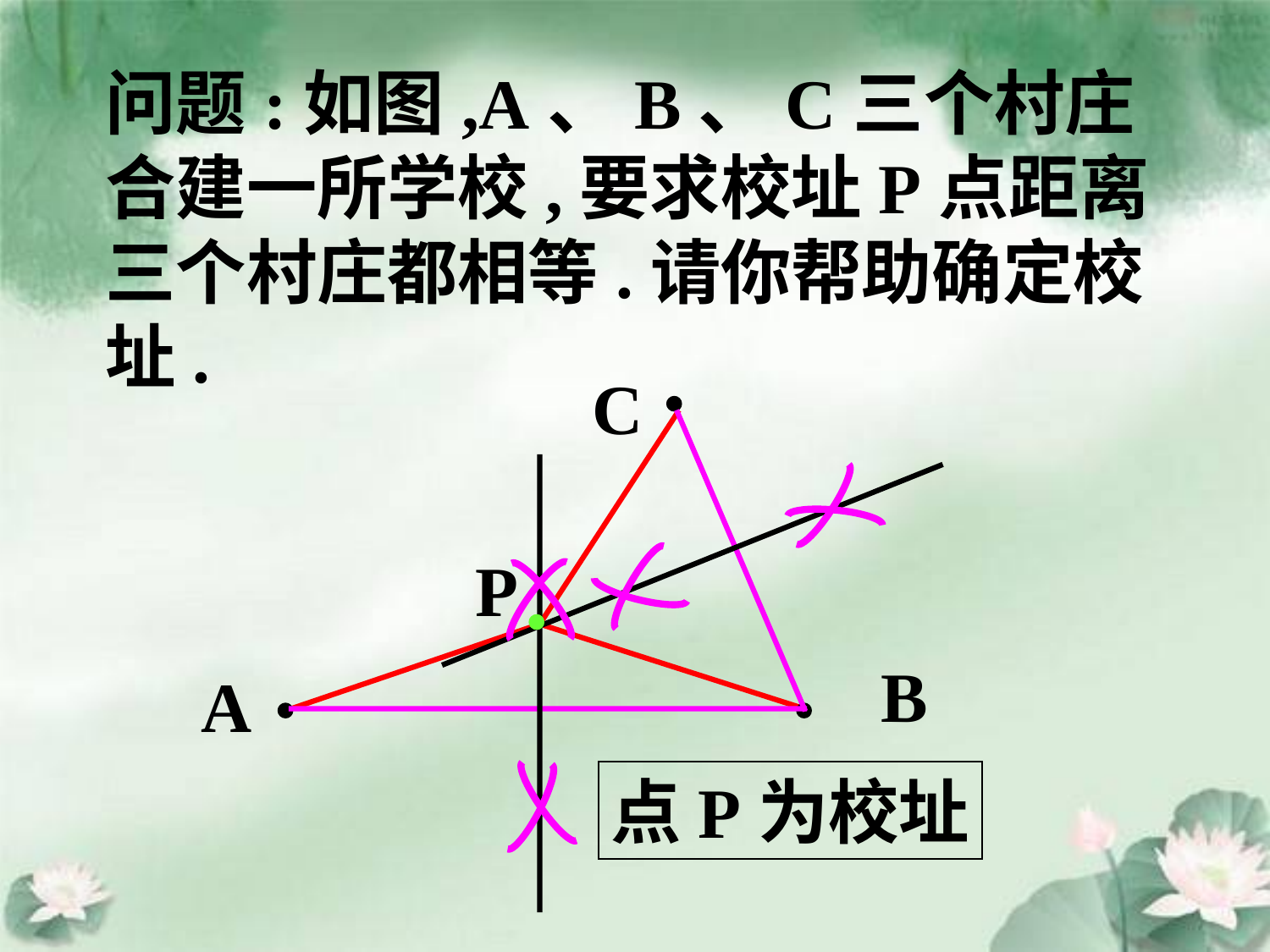

问题:如图,A、B、C三个村庄合建一所学校,要求校址P点距离三个村庄都相等.请你帮助确定校址.
C
•

P
•

B
A
•
•

点P为校址